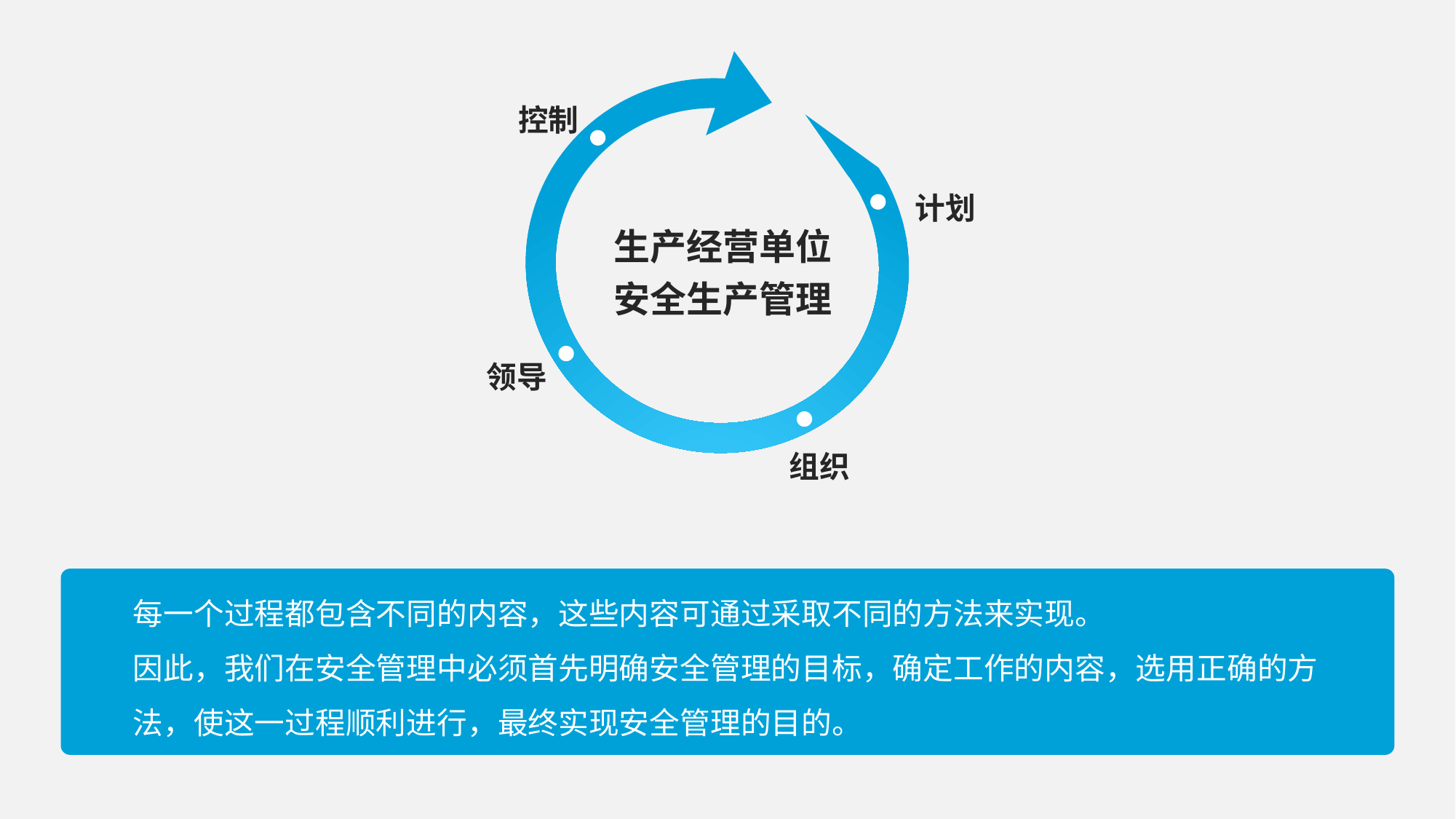

控制

计划

生产经营单位
安全生产管理
领导

组织

每一个过程都包含不同的内容，这些内容可通过采取不同的方法来实现。
因此，我们在安全管理中必须首先明确安全管理的目标，确定工作的内容，选用正确的方法，使这一过程顺利进行，最终实现安全管理的目的。